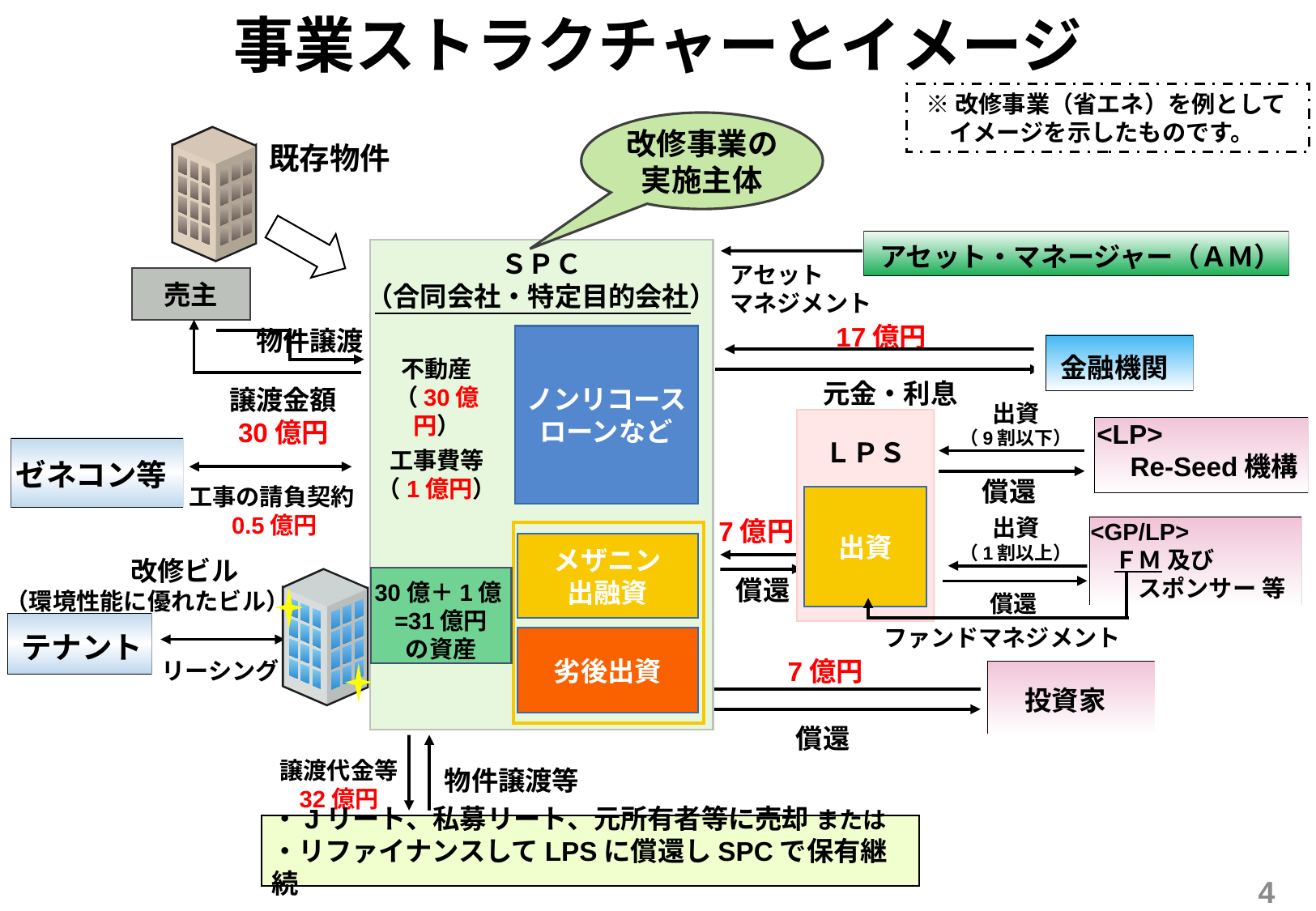

事業ストラクチャーとイメージ
※改修事業（省エネ）を例として
　イメージを示したものです。
改修事業の実施主体

既存物件

アセット・マネージャー（ＡＭ）

ＳＰＣ
（合同会社・特定目的会社）
アセット
マネジメント
売主
17億円
物件譲渡
ノンリコース
ローンなど
メザニン
出融資
劣後出資

金融機関
不動産
（30億円）
元金・利息
譲渡金額
30億円
出資
（9割以下）

ＬＰＳ
出資
<LP>
　Re-Seed機構

ゼネコン等
工事費等
（1億円）
償還
工事の請負契約0.5億円
出資
（1割以上）
7億円
<GP/LP>
　ＦＭ 及び
　　スポンサー 等

改修ビル
30億＋1億=31億円
の資産

償還
　（環境性能に優れたビル）
償還

テナント
ファンドマネジメント
7億円
リーシング

投資家
償還

譲渡代金等
32億円
物件譲渡等
・Jリート、私募リート、元所有者等に売却 または
・リファイナンスしてLPSに償還しSPCで保有継続
4